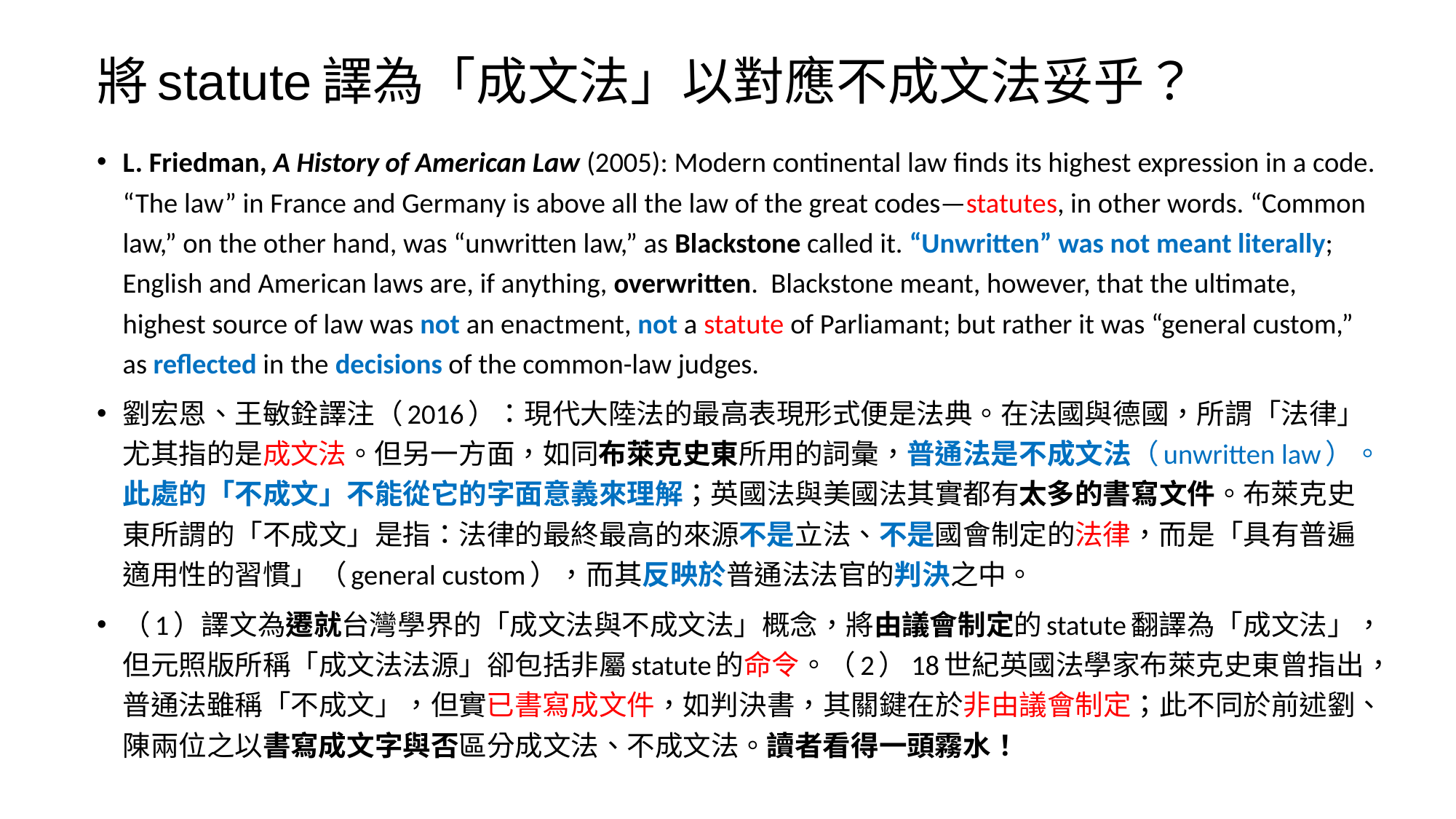

# 將statute譯為「成文法」以對應不成文法妥乎？
L. Friedman, A History of American Law (2005): Modern continental law finds its highest expression in a code. “The law” in France and Germany is above all the law of the great codes—statutes, in other words. “Common law,” on the other hand, was “unwritten law,” as Blackstone called it. “Unwritten” was not meant literally; English and American laws are, if anything, overwritten.  Blackstone meant, however, that the ultimate, highest source of law was not an enactment, not a statute of Parliamant; but rather it was “general custom,” as reflected in the decisions of the common-law judges.
劉宏恩、王敏銓譯注（2016）：現代大陸法的最高表現形式便是法典。在法國與德國，所謂「法律」尤其指的是成文法。但另一方面，如同布萊克史東所用的詞彙，普通法是不成文法（unwritten law）。此處的「不成文」不能從它的字面意義來理解；英國法與美國法其實都有太多的書寫文件。布萊克史東所謂的「不成文」是指：法律的最終最高的來源不是立法、不是國會制定的法律，而是「具有普遍適用性的習慣」（general custom），而其反映於普通法法官的判決之中。
（1）譯文為遷就台灣學界的「成文法與不成文法」概念，將由議會制定的statute翻譯為「成文法」，但元照版所稱「成文法法源」卻包括非屬statute的命令。（2）18世紀英國法學家布萊克史東曾指出，普通法雖稱「不成文」，但實已書寫成文件，如判決書，其關鍵在於非由議會制定；此不同於前述劉、陳兩位之以書寫成文字與否區分成文法、不成文法。讀者看得一頭霧水！